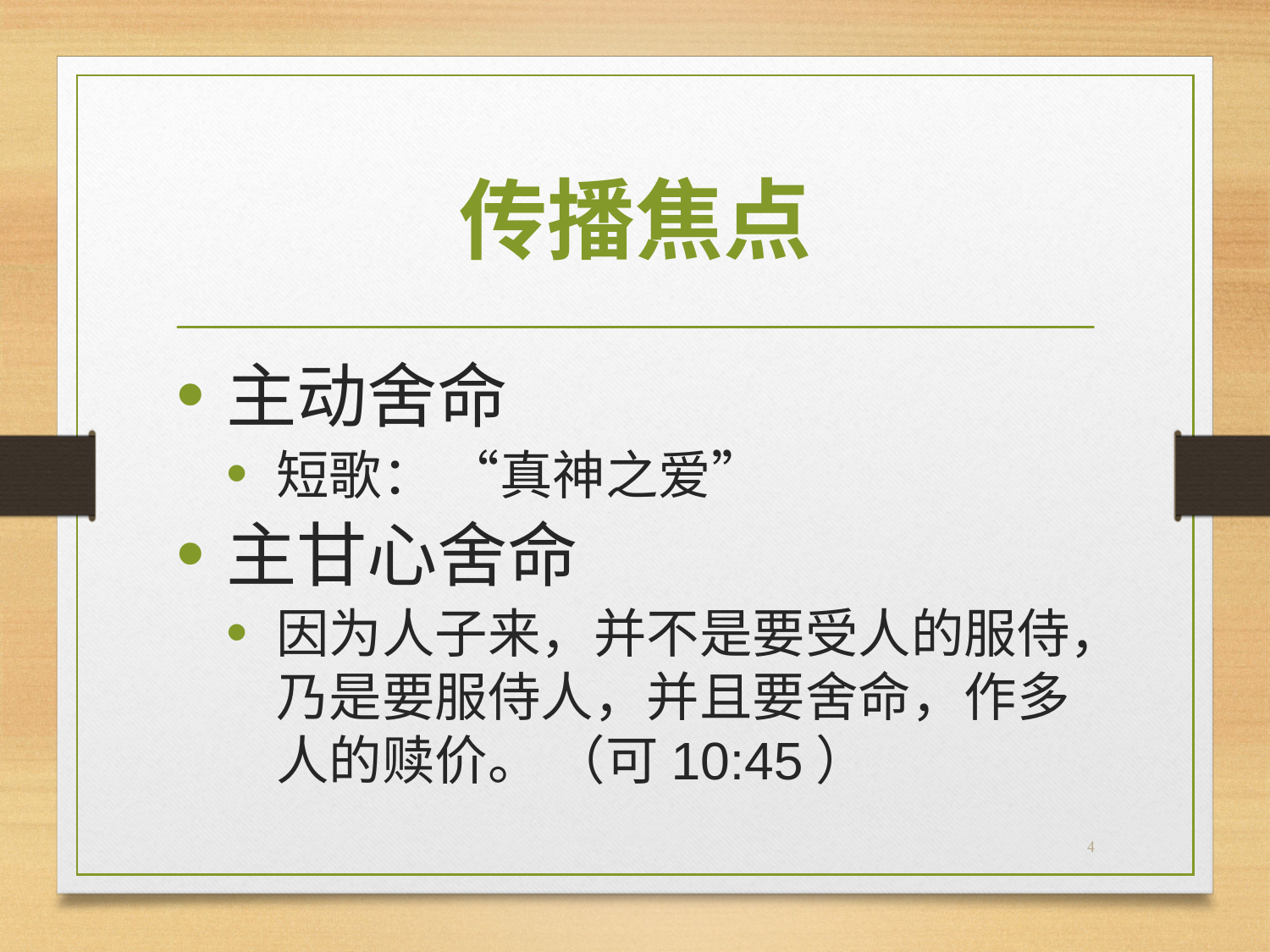

# 传播焦点
主动舍命
短歌： “真神之爱”
主甘心舍命
因为人子来，并不是要受人的服侍，乃是要服侍人，并且要舍命，作多人的赎价。 （可10:45）

4